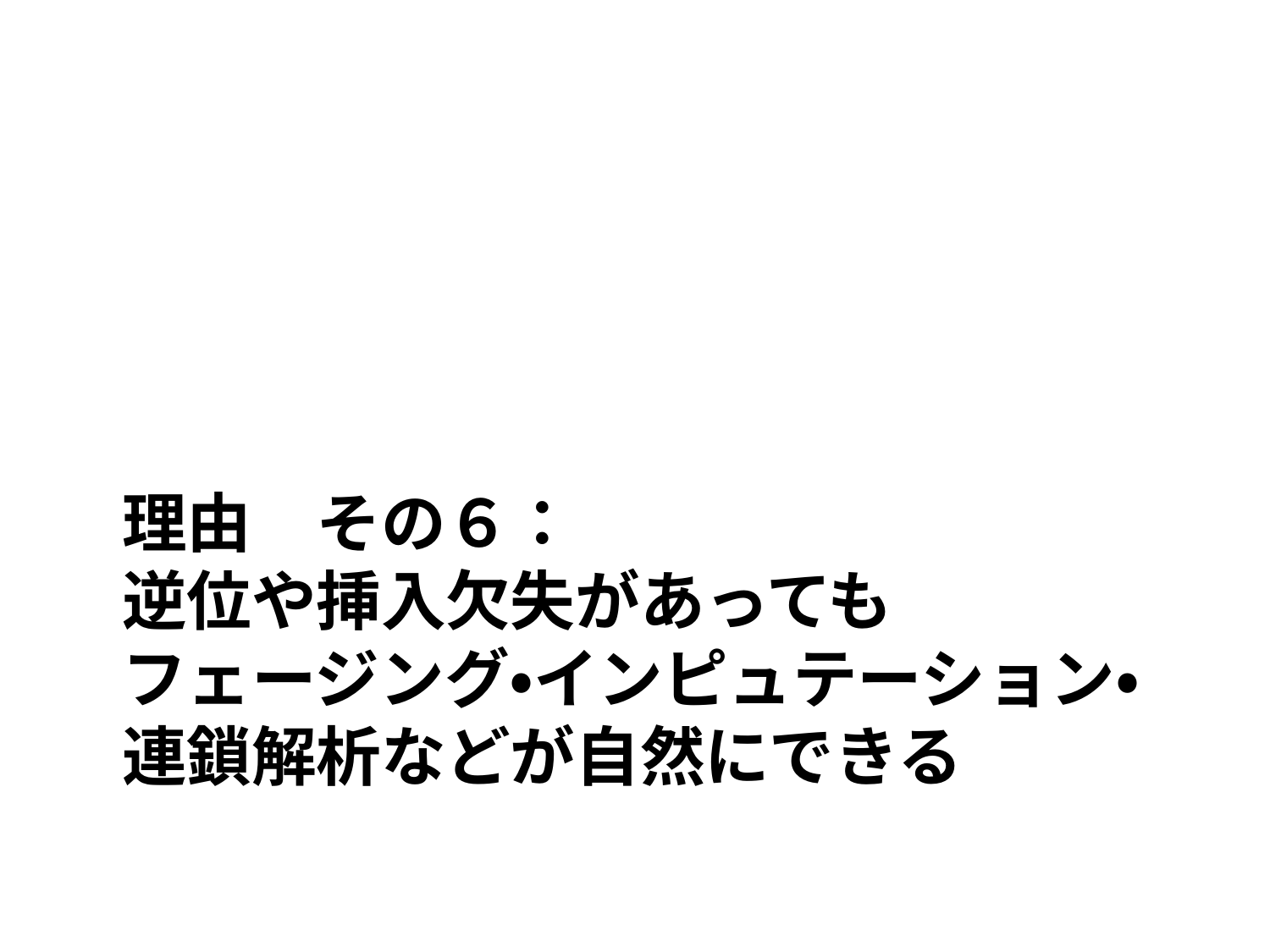

# 理由　その６： 逆位や挿入欠失があっても フェージング・インピュテーション・ 連鎖解析などが自然にできる